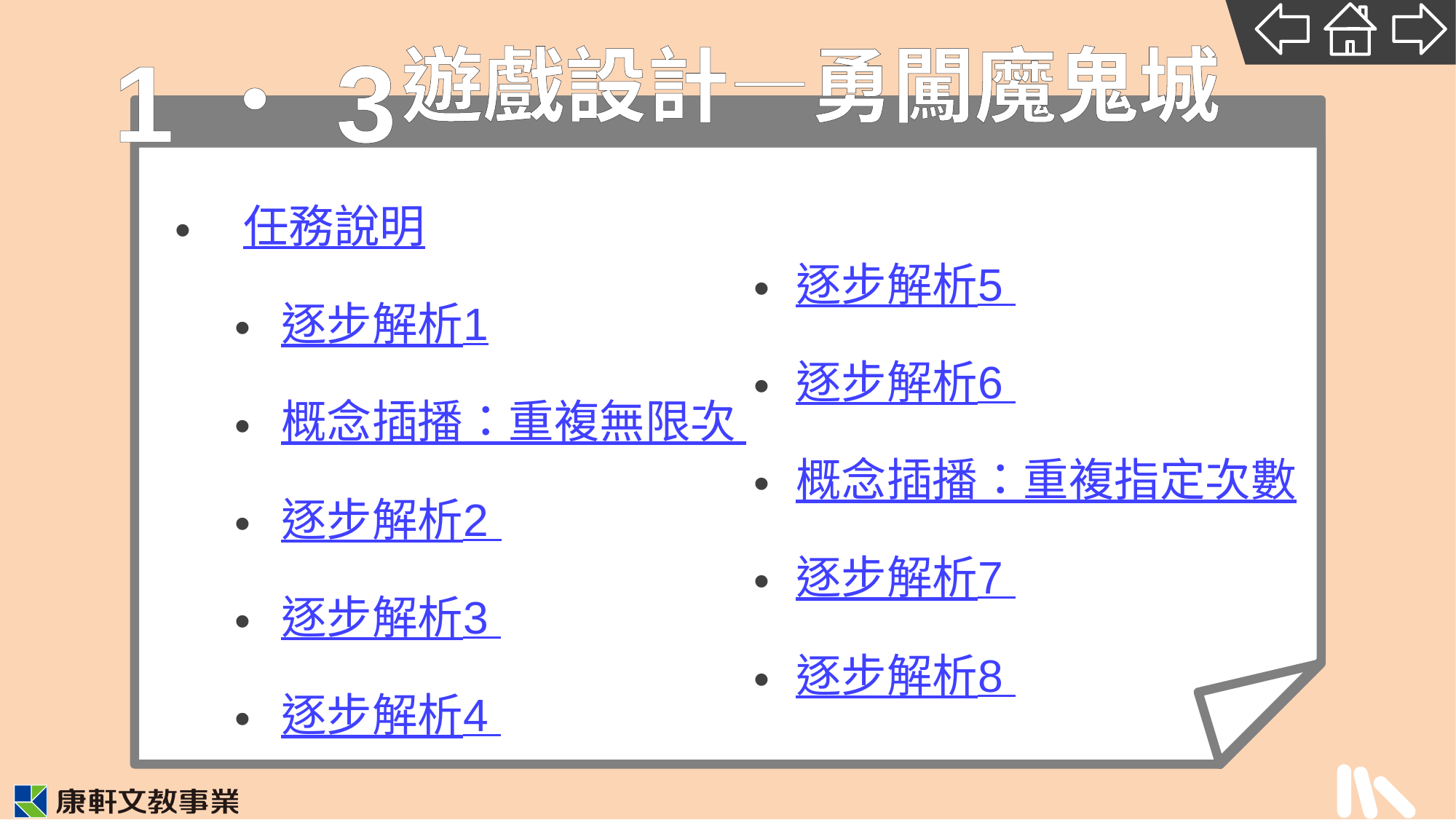

1．3
# 遊戲設計—勇闖魔鬼城

逐步解析5
逐步解析6
概念插播：重複指定次數
逐步解析7
逐步解析8

任務說明
逐步解析1
概念插播：重複無限次
逐步解析2
逐步解析3
逐步解析4